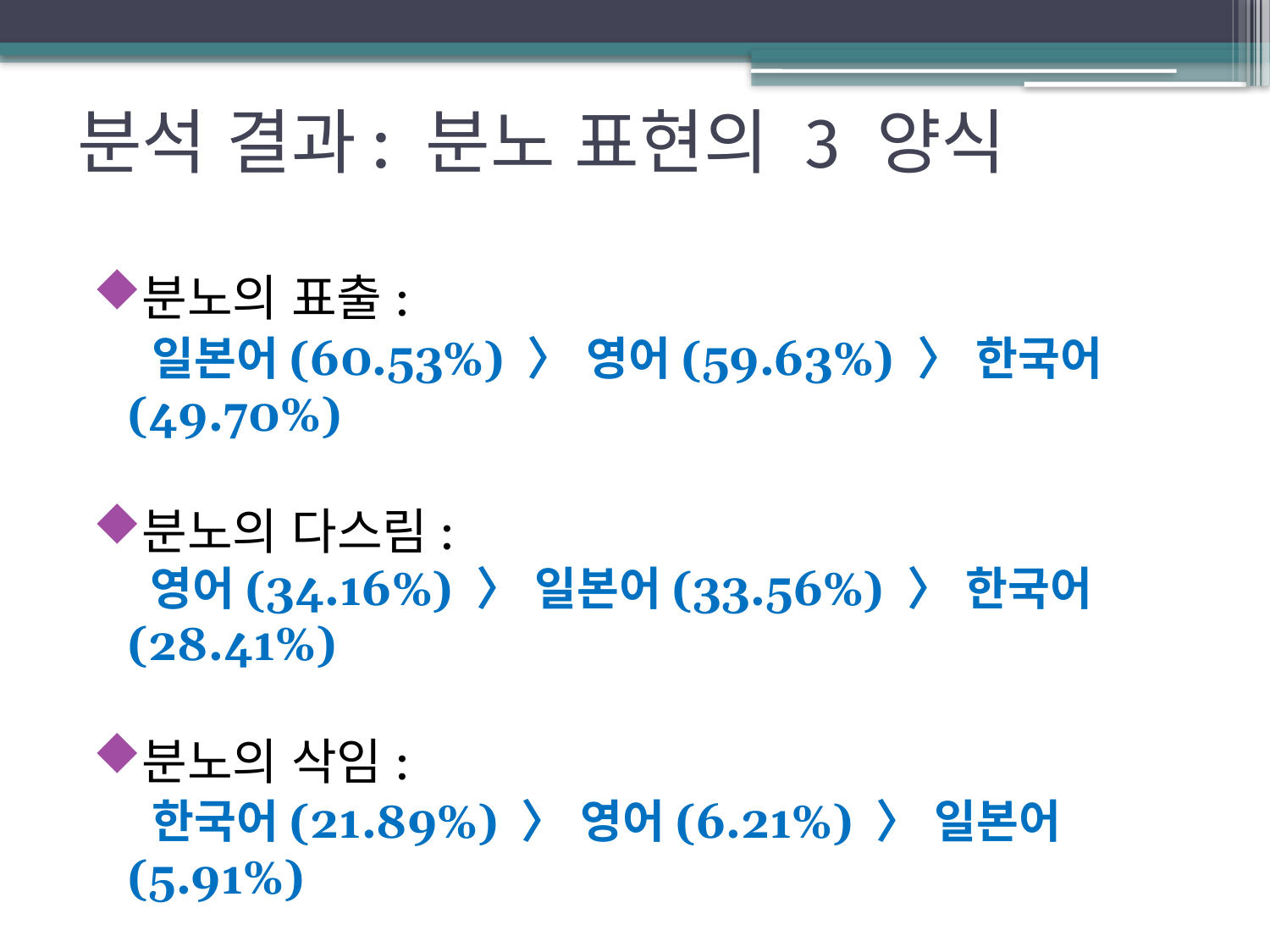

# 분석 결과: 분노 표현의 3 양식

분노의 표출:
 일본어(60.53%) 〉 영어(59.63%) 〉 한국어(49.70%)
분노의 다스림:
 영어(34.16%) 〉 일본어(33.56%) 〉 한국어(28.41%)
분노의 삭임:
 한국어(21.89%) 〉 영어(6.21%) 〉 일본어(5.91%)